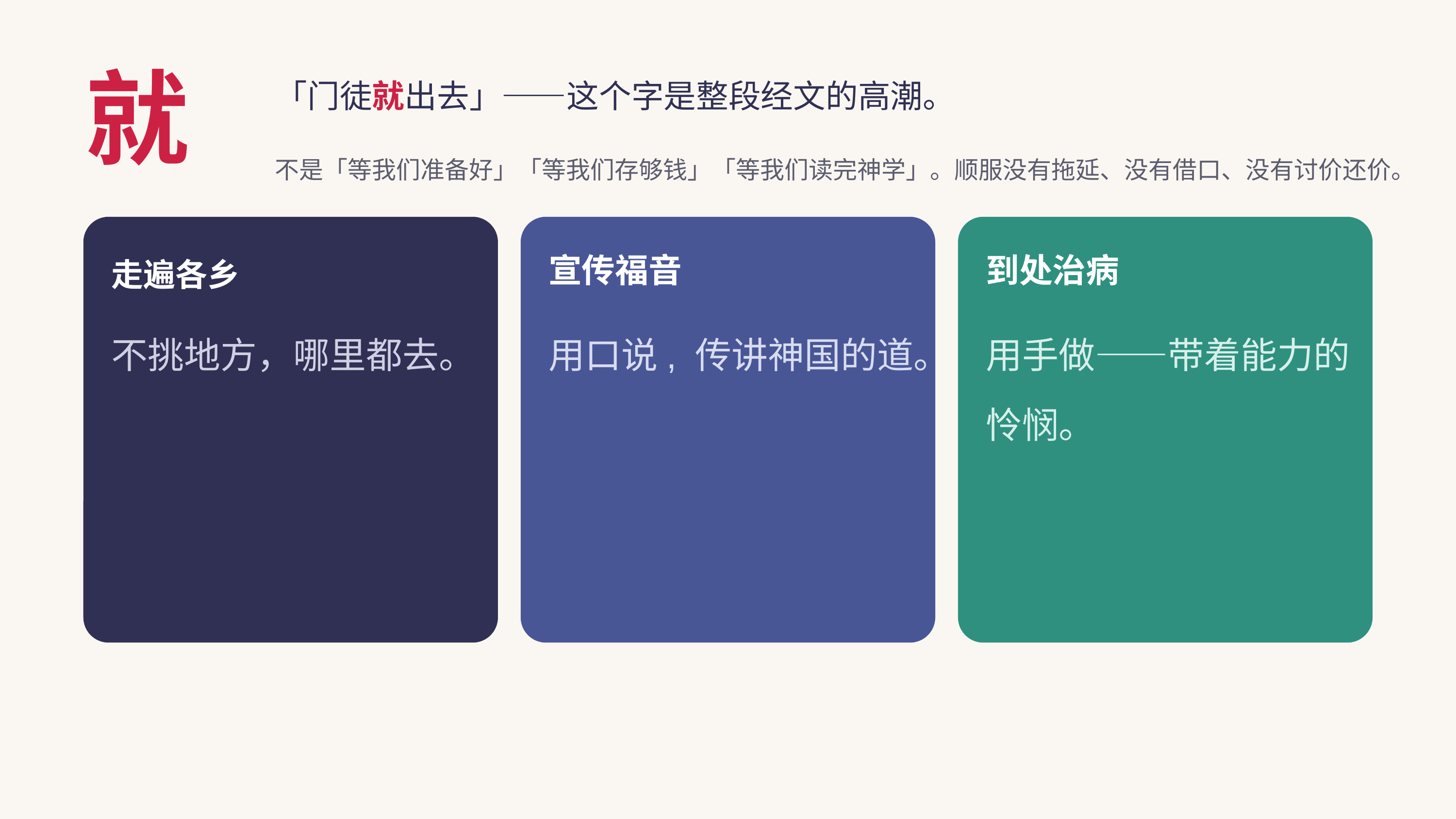

「门徒就出去」——这个字是整段经文的高潮。
就
不是「等我们准备好」「等我们存够钱」「等我们读完神学」。顺服没有拖延、没有借口、没有讨价还价。

走遍各乡
宣传福音
到处治病
不挑地方，哪里都去。
用口说, 传讲神国的道。
用手做——带着能力的怜悯。